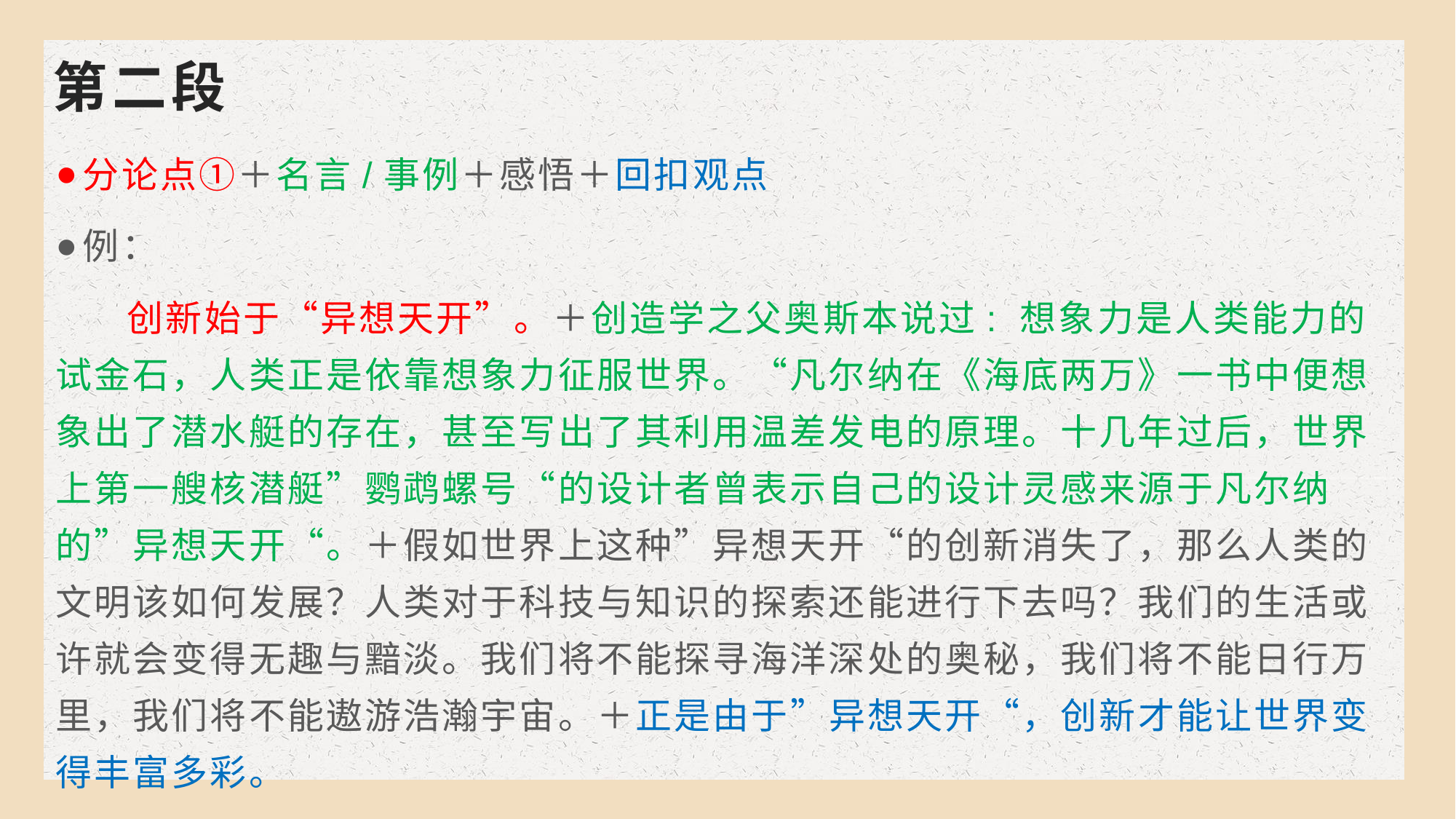

# 第二段
分论点①＋名言/事例＋感悟＋回扣观点
例：
      创新始于“异想天开”。＋创造学之父奥斯本说过: 想象力是人类能力的试金石，人类正是依靠想象力征服世界。“凡尔纳在《海底两万》一书中便想象出了潜水艇的存在，甚至写出了其利用温差发电的原理。十几年过后，世界上第一艘核潜艇”鹦鹉螺号“的设计者曾表示自己的设计灵感来源于凡尔纳的”异想天开“。＋假如世界上这种”异想天开“的创新消失了，那么人类的文明该如何发展？人类对于科技与知识的探索还能进行下去吗？我们的生活或许就会变得无趣与黯淡。我们将不能探寻海洋深处的奥秘，我们将不能日行万里，我们将不能遨游浩瀚宇宙。＋正是由于”异想天开“，创新才能让世界变得丰富多彩。